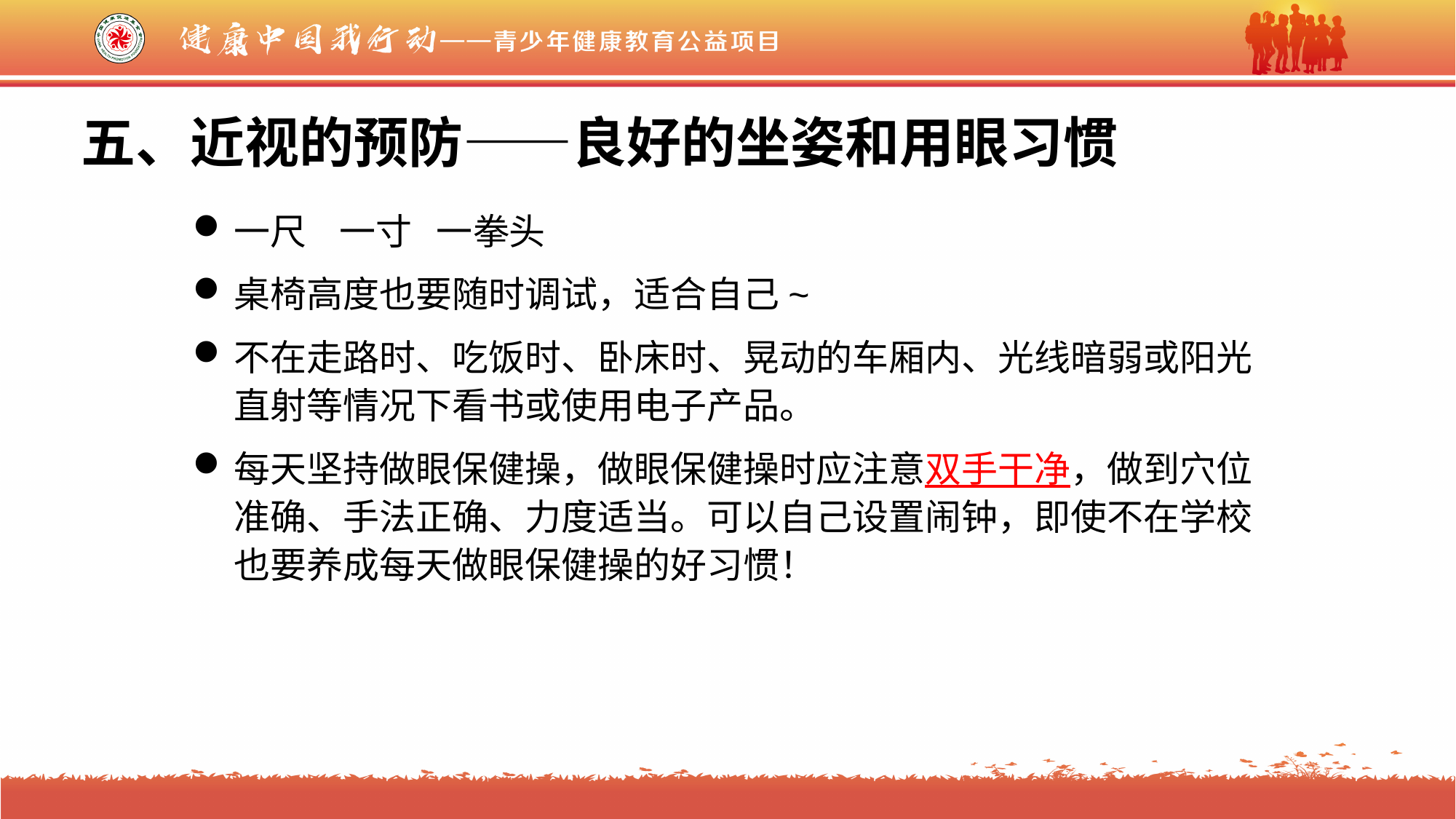

五、近视的预防——良好的坐姿和用眼习惯
一尺    一寸   一拳头
桌椅高度也要随时调试，适合自己~
不在走路时、吃饭时、卧床时、晃动的车厢内、光线暗弱或阳光直射等情况下看书或使用电子产品。
每天坚持做眼保健操，做眼保健操时应注意双手干净，做到穴位准确、手法正确、力度适当。可以自己设置闹钟，即使不在学校也要养成每天做眼保健操的好习惯！